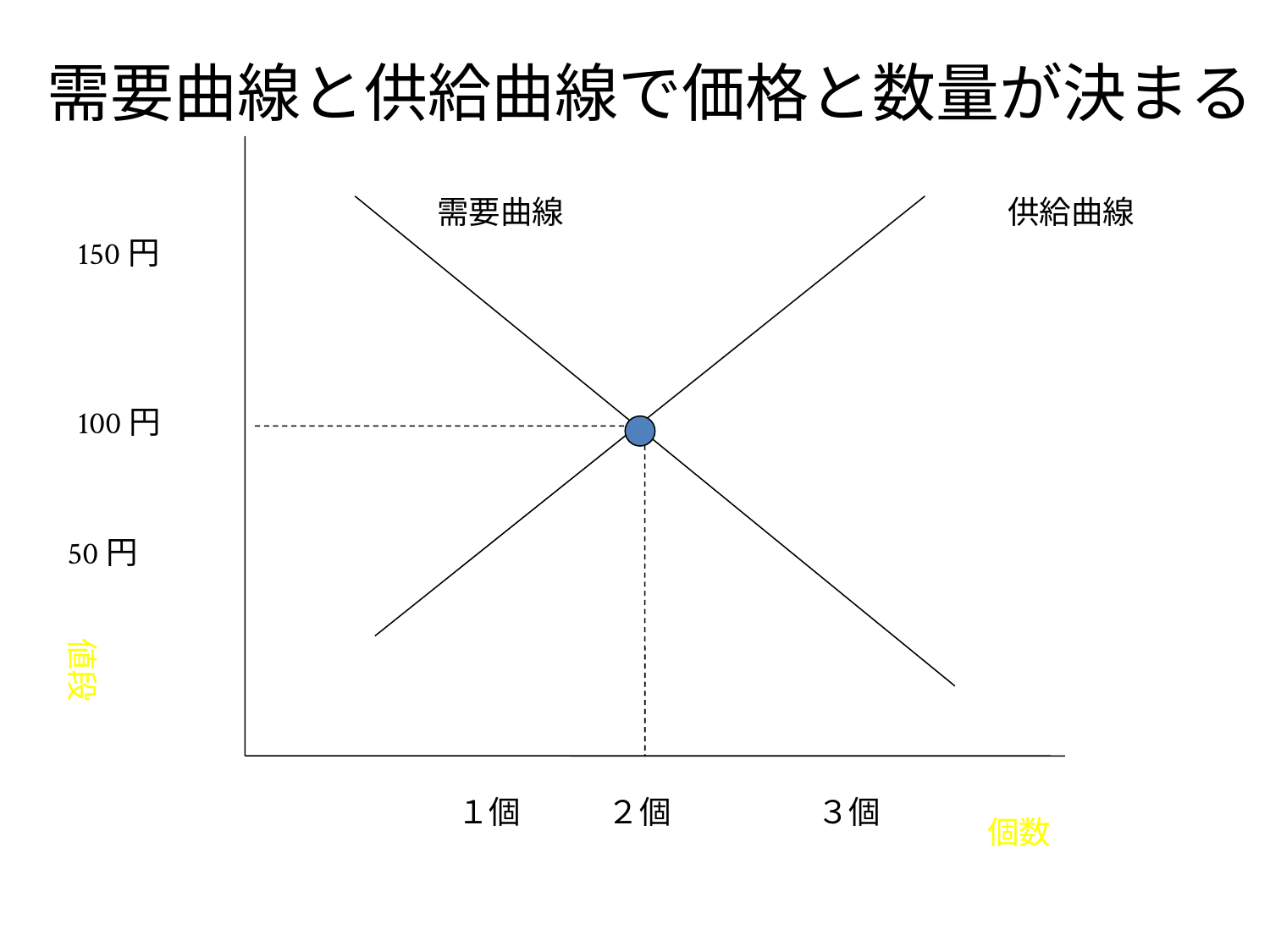

需要曲線と供給曲線で価格と数量が決まる

需要曲線
供給曲線

150円

100円

50円
値段

１個
２個
３個

個数